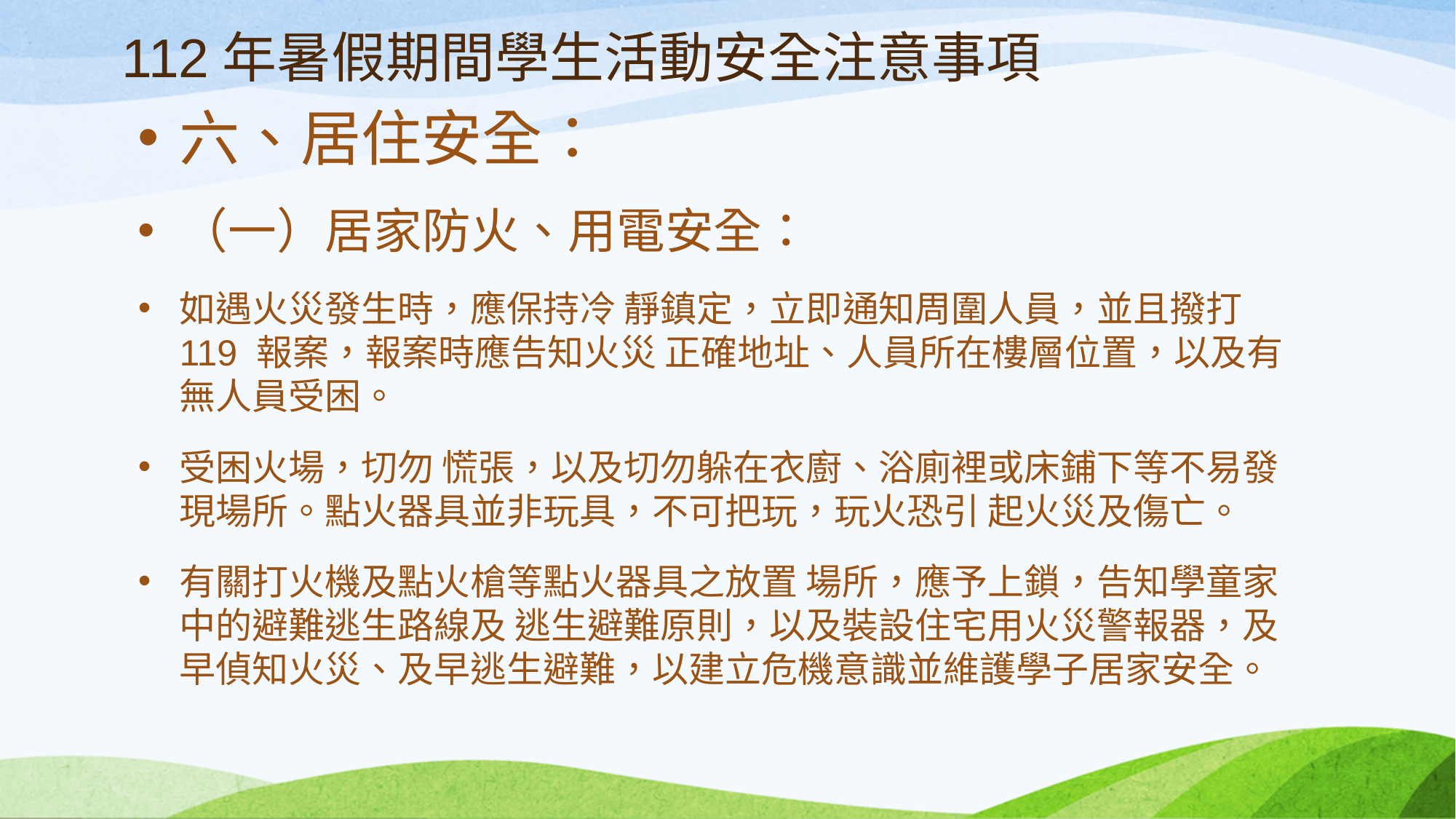

# 112年暑假期間學生活動安全注意事項
六、居住安全：
（一）居家防火、用電安全：
如遇火災發生時，應保持冷 靜鎮定，立即通知周圍人員，並且撥打 119 報案，報案時應告知火災 正確地址、人員所在樓層位置，以及有無人員受困。
受困火場，切勿 慌張，以及切勿躲在衣廚、浴廁裡或床鋪下等不易發現場所。點火器具並非玩具，不可把玩，玩火恐引 起火災及傷亡。
有關打火機及點火槍等點火器具之放置 場所，應予上鎖，告知學童家中的避難逃生路線及 逃生避難原則，以及裝設住宅用火災警報器，及早偵知火災、及早逃生避難，以建立危機意識並維護學子居家安全。